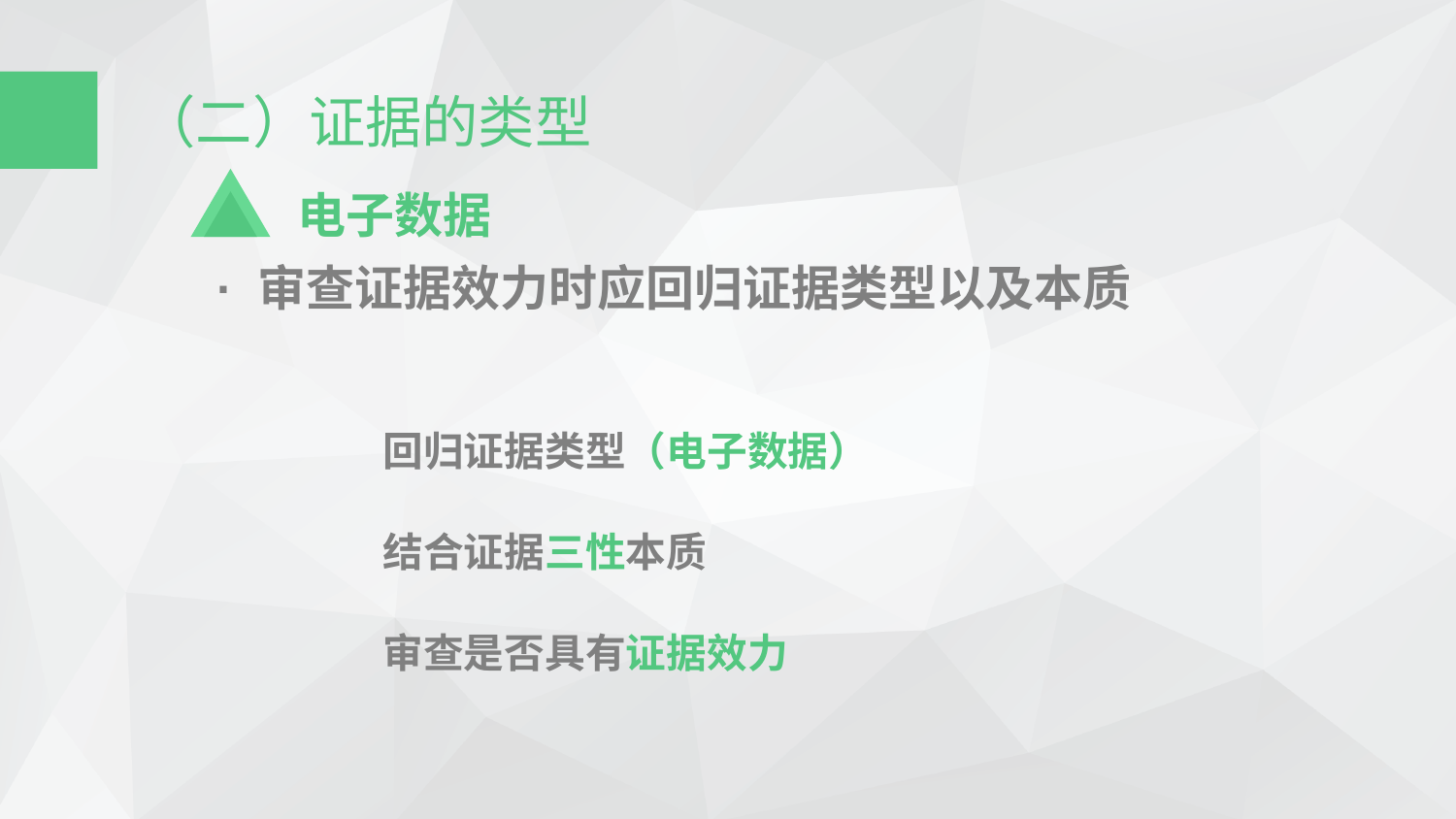

（二）证据的类型

电子数据
· 审查证据效力时应回归证据类型以及本质
 回归证据类型（电子数据）
 结合证据三性本质
 审查是否具有证据效力